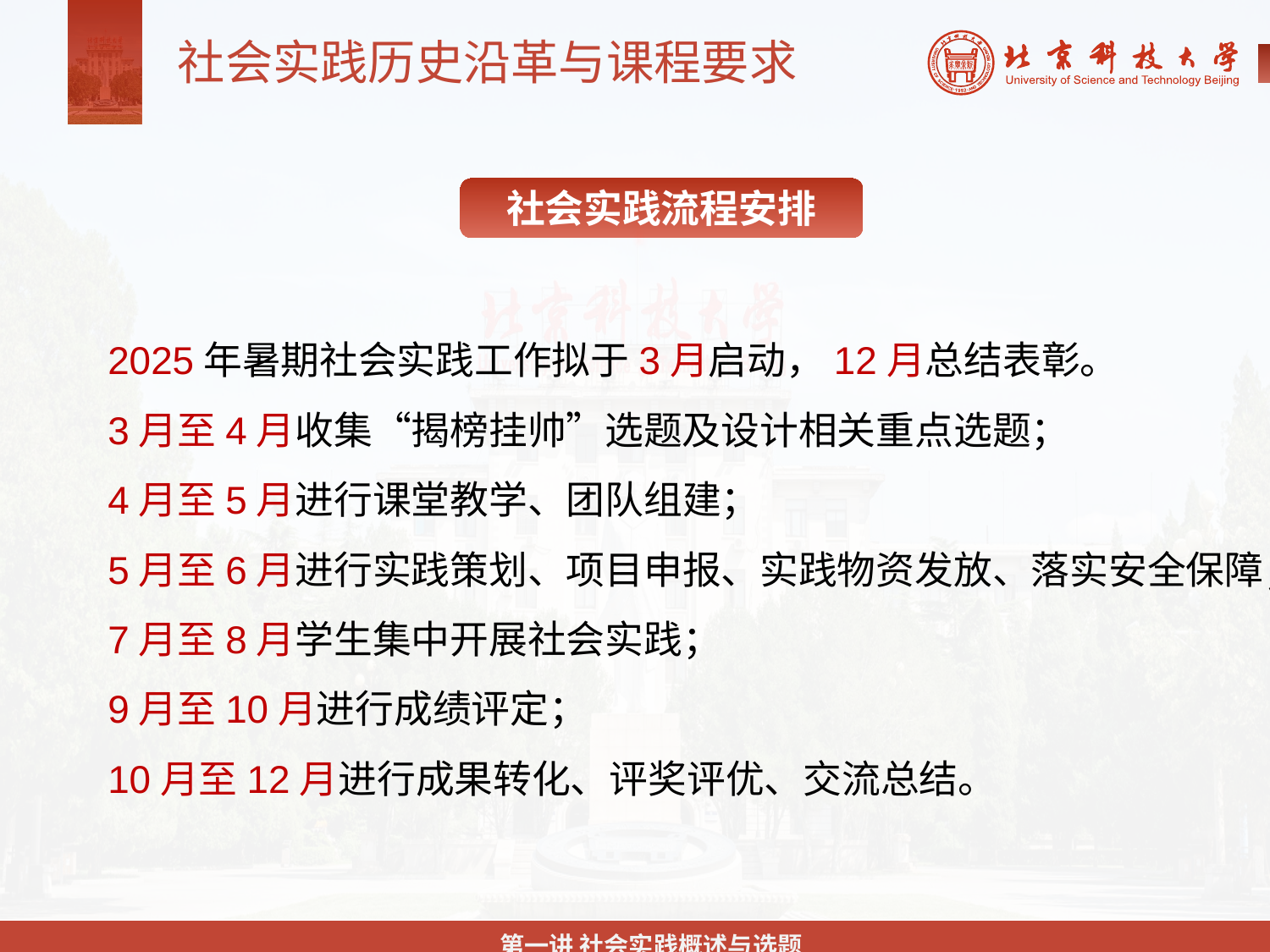

社会实践历史沿革与课程要求
社会实践流程安排
2025年暑期社会实践工作拟于3月启动，12月总结表彰。
3月至4月收集“揭榜挂帅”选题及设计相关重点选题；
4月至5月进行课堂教学、团队组建；
5月至6月进行实践策划、项目申报、实践物资发放、落实安全保障；
7月至8月学生集中开展社会实践；
9月至10月进行成绩评定；
10月至12月进行成果转化、评奖评优、交流总结。